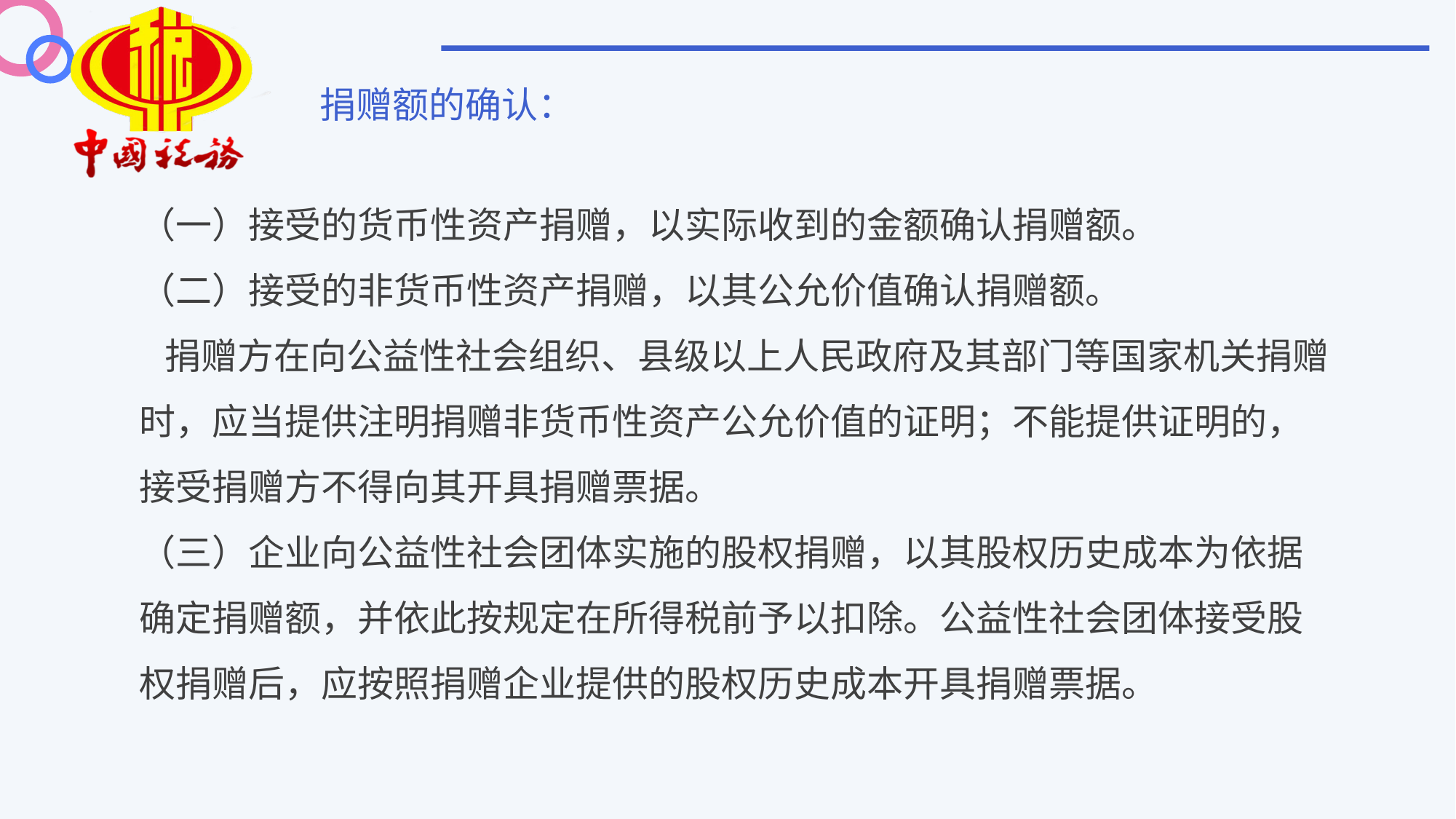

捐赠额的确认：
（一）接受的货币性资产捐赠，以实际收到的金额确认捐赠额。
（二）接受的非货币性资产捐赠，以其公允价值确认捐赠额。
  捐赠方在向公益性社会组织、县级以上人民政府及其部门等国家机关捐赠时，应当提供注明捐赠非货币性资产公允价值的证明；不能提供证明的，接受捐赠方不得向其开具捐赠票据。
（三）企业向公益性社会团体实施的股权捐赠，以其股权历史成本为依据确定捐赠额，并依此按规定在所得税前予以扣除。公益性社会团体接受股权捐赠后，应按照捐赠企业提供的股权历史成本开具捐赠票据。